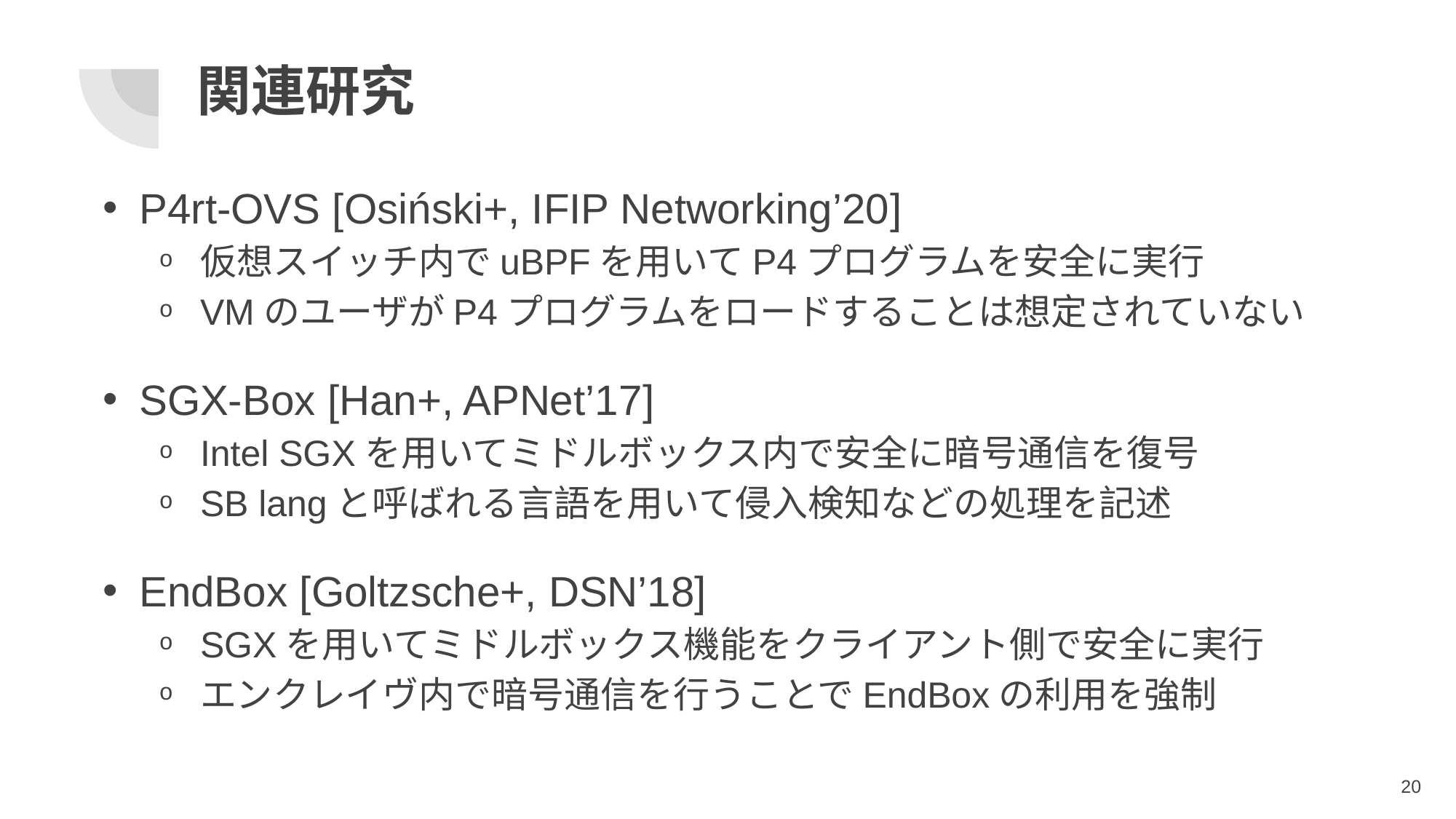

# 関連研究
P4rt-OVS [Osiński+, IFIP Networking’20]
仮想スイッチ内でuBPFを用いてP4プログラムを安全に実行
VMのユーザがP4プログラムをロードすることは想定されていない

SGX-Box [Han+, APNet’17]
Intel SGXを用いてミドルボックス内で安全に暗号通信を復号
SB langと呼ばれる言語を用いて侵入検知などの処理を記述

EndBox [Goltzsche+, DSN’18]
SGXを用いてミドルボックス機能をクライアント側で安全に実行
エンクレイヴ内で暗号通信を行うことでEndBoxの利用を強制
20